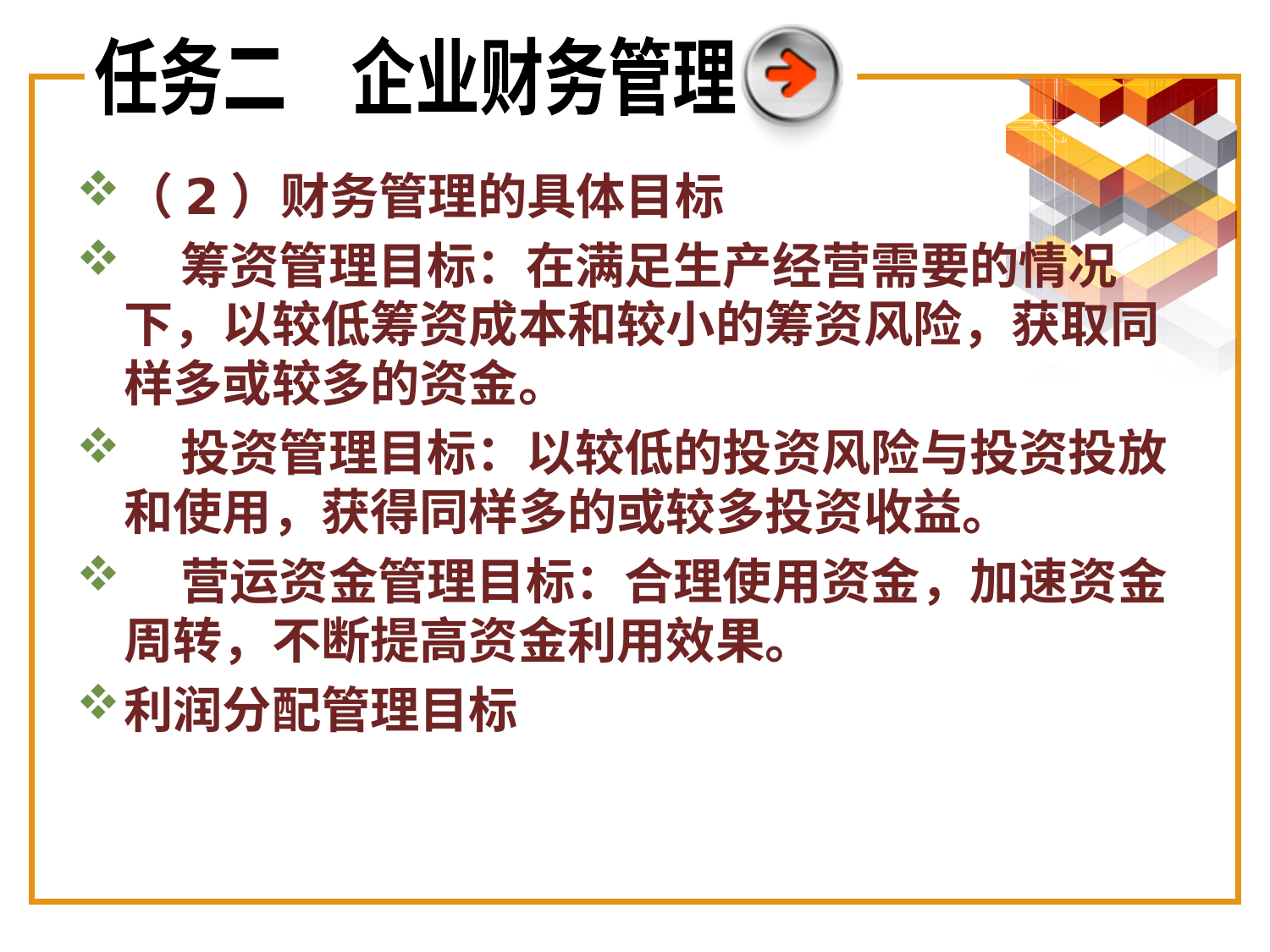

任务二　企业财务管理
（2）财务管理的具体目标
    筹资管理目标：在满足生产经营需要的情况下，以较低筹资成本和较小的筹资风险，获取同样多或较多的资金。
    投资管理目标：以较低的投资风险与投资投放和使用，获得同样多的或较多投资收益。
    营运资金管理目标：合理使用资金，加速资金周转，不断提高资金利用效果。
利润分配管理目标